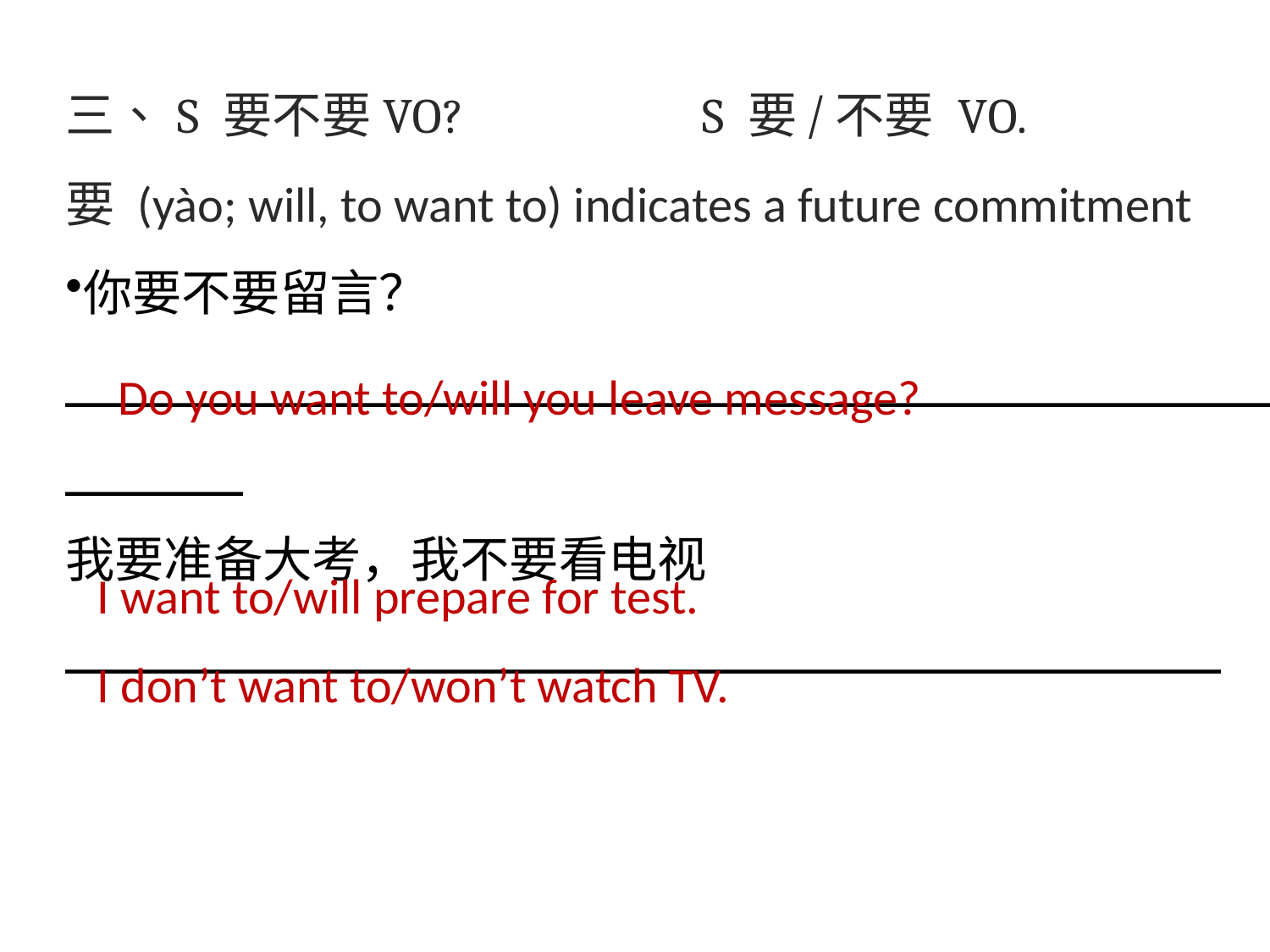

三、S 要不要VO?		S 要/不要 VO.
要 (yào; will, to want to) indicates a future commitment
你要不要留言？________________________________________________
我要准备大考，我不要看电视_______________________________________
Do you want to/will you leave message?
I want to/will prepare for test.
I don’t want to/won’t watch TV.